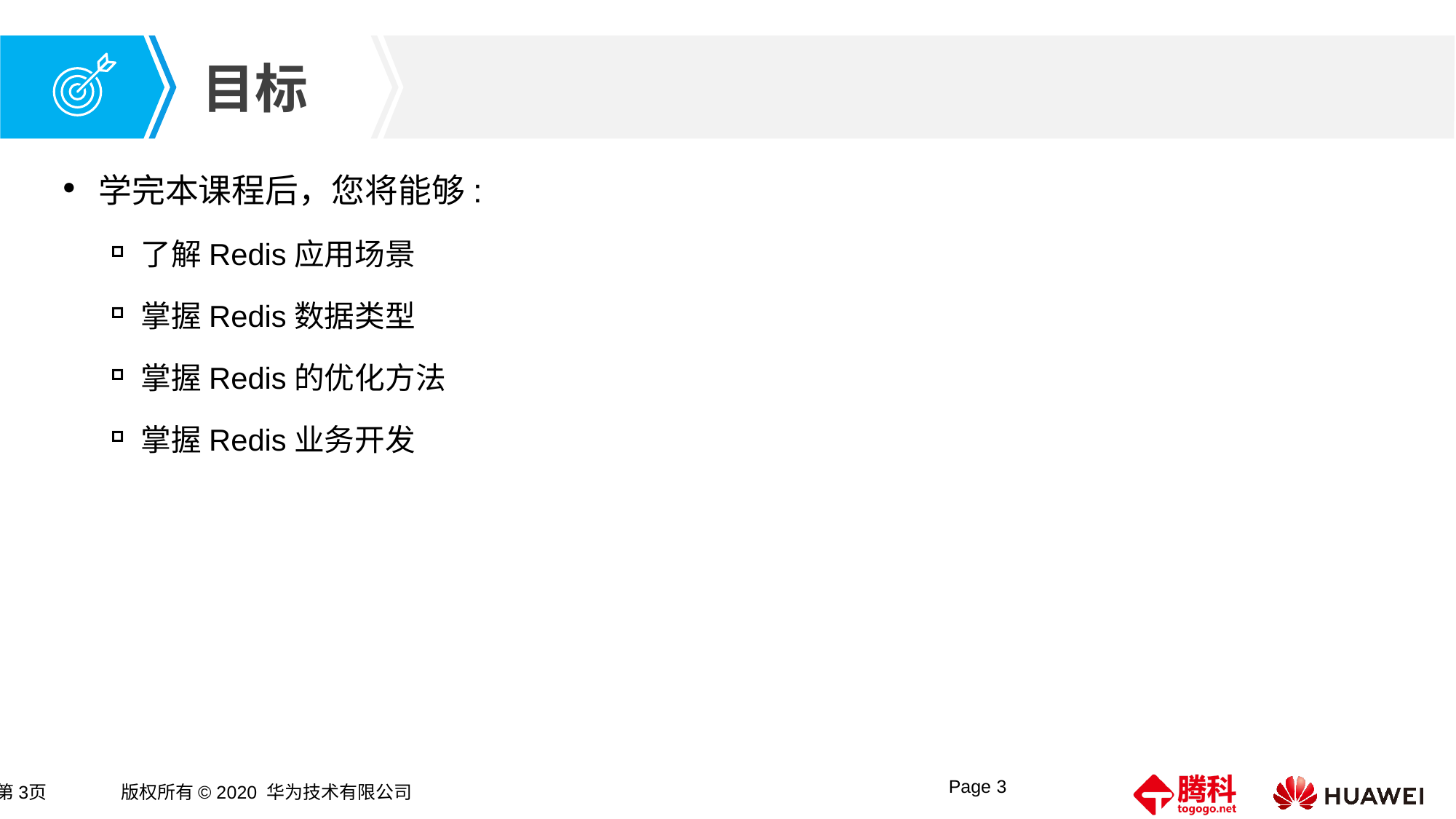

学完本课程后，您将能够:
了解Redis应用场景
掌握Redis数据类型
掌握Redis的优化方法
掌握Redis业务开发